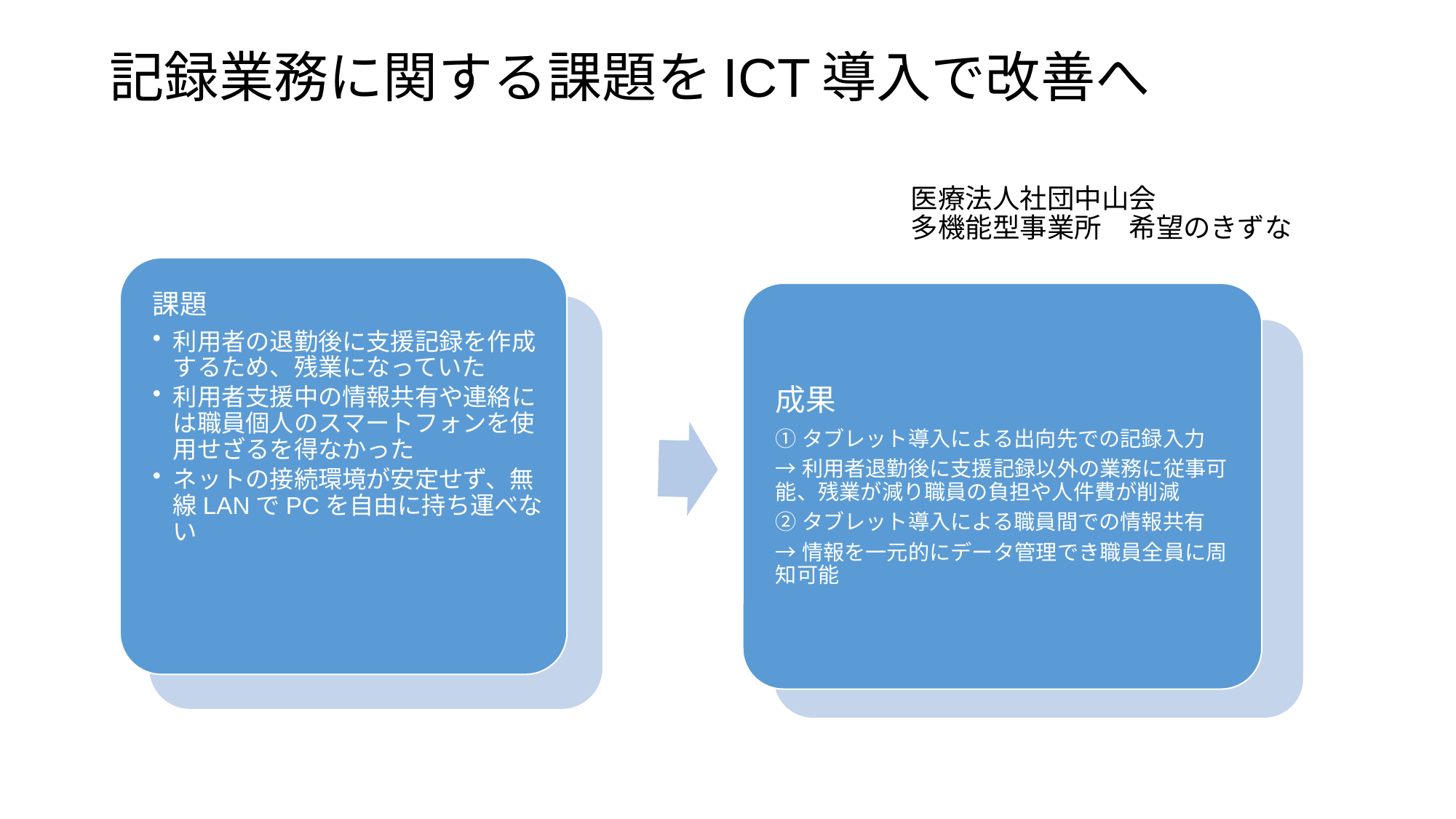

# 記録業務に関する課題をICT導入で改善へ
医療法人社団中山会
多機能型事業所　希望のきずな
課題
利用者の退勤後に支援記録を作成するため、残業になっていた
利用者支援中の情報共有や連絡には職員個人のスマートフォンを使用せざるを得なかった
ネットの接続環境が安定せず、無線LANでPCを自由に持ち運べない

成果
①タブレット導入による出向先での記録入力
→利用者退勤後に支援記録以外の業務に従事可能、残業が減り職員の負担や人件費が削減
②タブレット導入による職員間での情報共有
→情報を一元的にデータ管理でき職員全員に周知可能